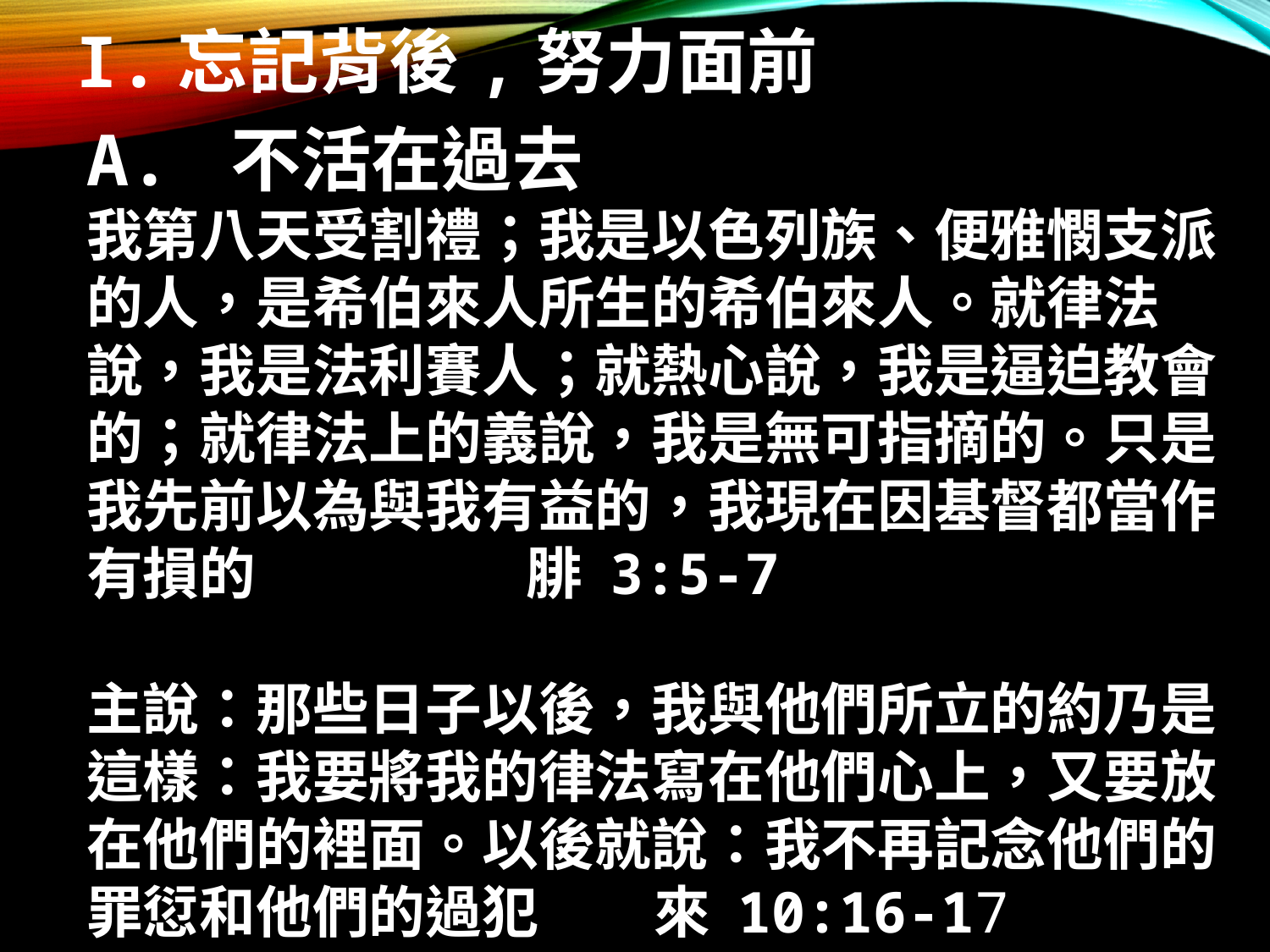

I.忘記背後,努力面前
A. 不活在過去
我第八天受割禮；我是以色列族、便雅憫支派的人，是希伯來人所生的希伯來人。就律法說，我是法利賽人；就熱心說，我是逼迫教會的；就律法上的義說，我是無可指摘的。只是我先前以為與我有益的，我現在因基督都當作有損的                     腓 3:5-7

主說：那些日子以後，我與他們所立的約乃是這樣：我要將我的律法寫在他們心上，又要放在他們的裡面。以後就說：我不再記念他們的罪愆和他們的過犯         來 10:16-17